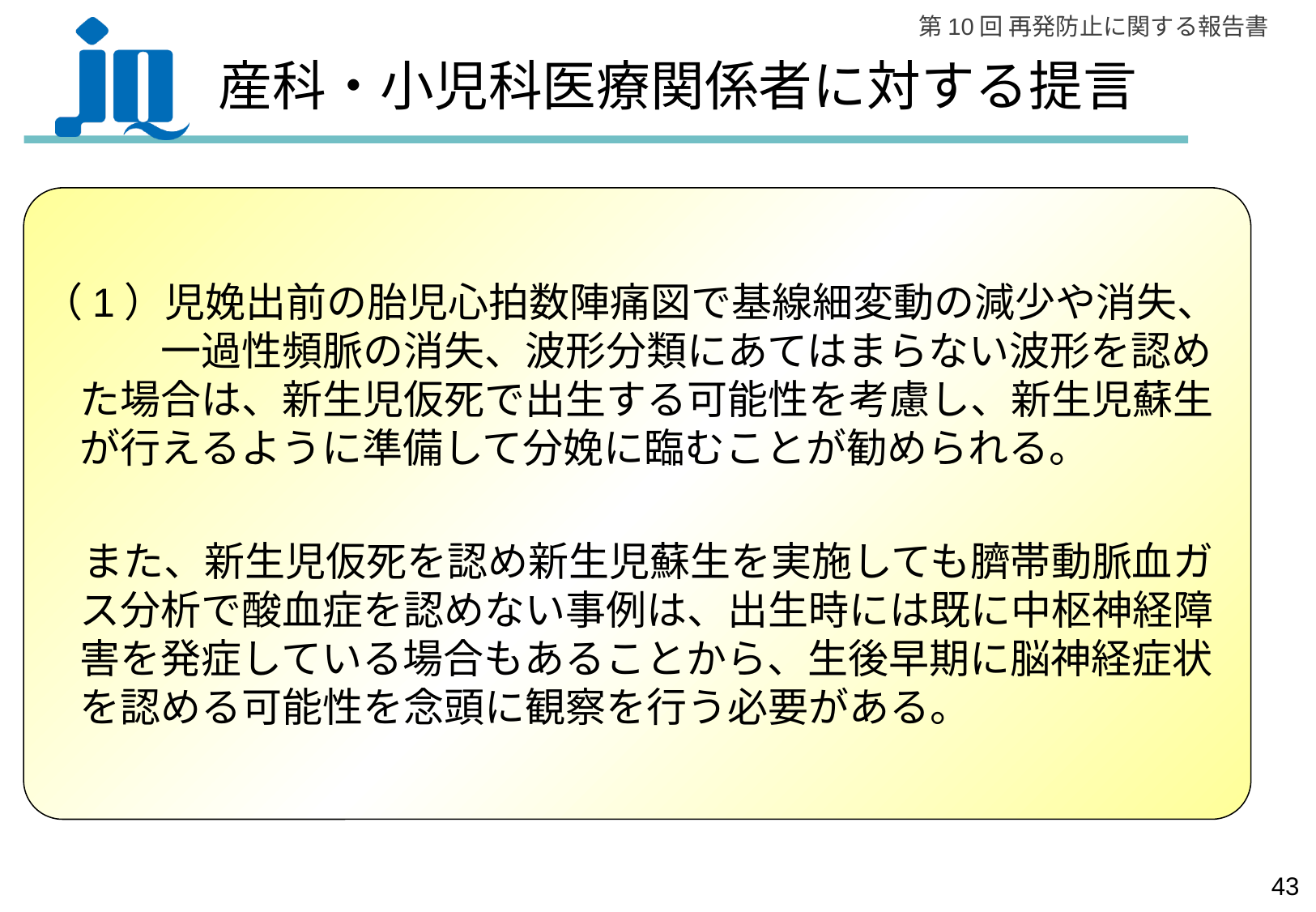

産科・小児科医療関係者に対する提言
（1）児娩出前の胎児心拍数陣痛図で基線細変動の減少や消失、　　一過性頻脈の消失、波形分類にあてはまらない波形を認めた場合は、新生児仮死で出生する可能性を考慮し、新生児蘇生が行えるように準備して分娩に臨むことが勧められる。

　また、新生児仮死を認め新生児蘇生を実施しても臍帯動脈血ガス分析で酸血症を認めない事例は、出生時には既に中枢神経障害を発症している場合もあることから、生後早期に脳神経症状を認める可能性を念頭に観察を行う必要がある。
43